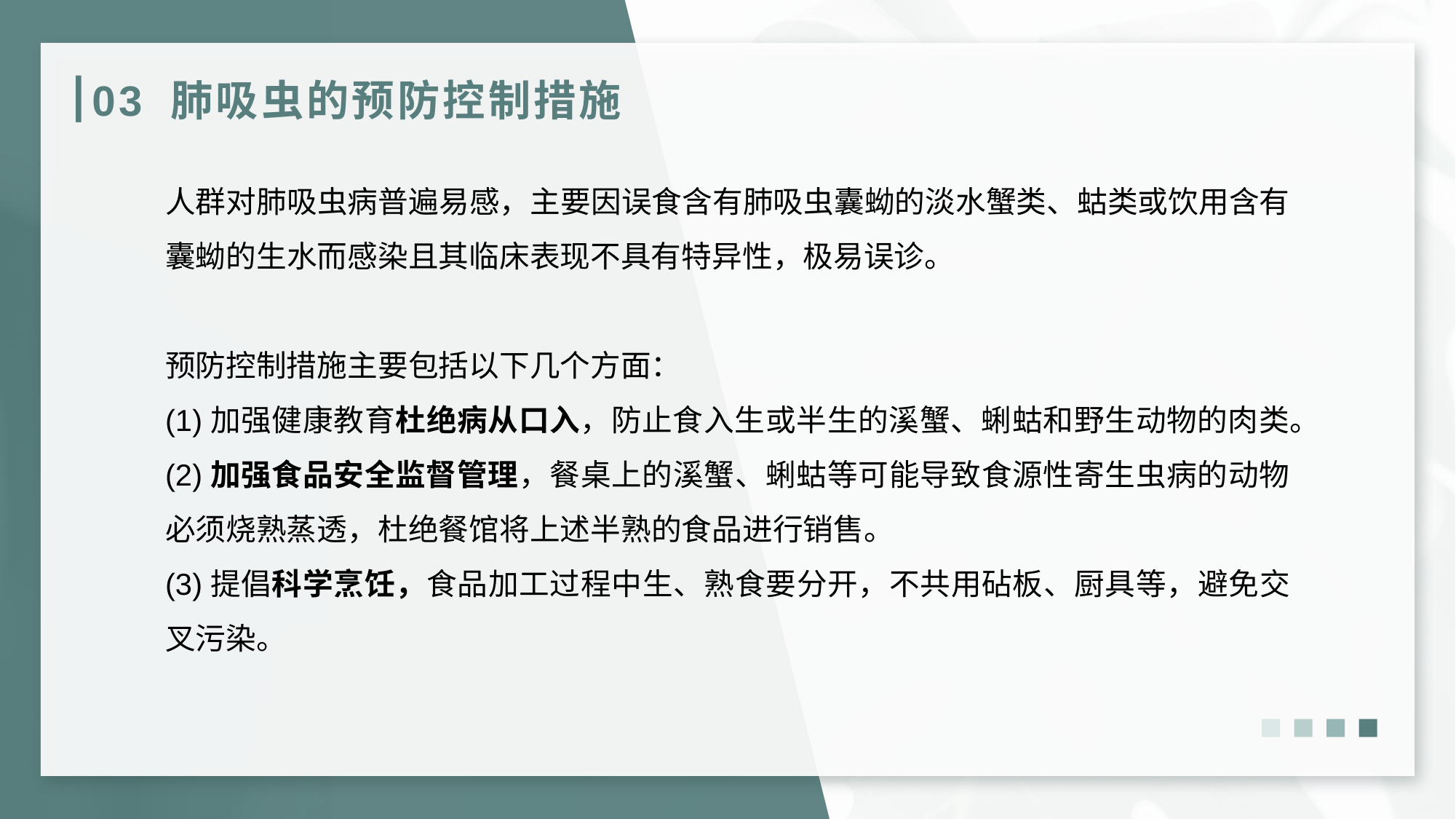

# 03 肺吸虫的预防控制措施
人群对肺吸虫病普遍易感，主要因误食含有肺吸虫囊蚴的淡水蟹类、蛄类或饮用含有囊蚴的生水而感染且其临床表现不具有特异性，极易误诊。

预防控制措施主要包括以下几个方面：
(1)加强健康教育杜绝病从口入，防止食入生或半生的溪蟹、蜊蛄和野生动物的肉类。
(2)加强食品安全监督管理，餐桌上的溪蟹、蜊蛄等可能导致食源性寄生虫病的动物必须烧熟蒸透，杜绝餐馆将上述半熟的食品进行销售。
(3)提倡科学烹饪，食品加工过程中生、熟食要分开，不共用砧板、厨具等，避免交叉污染。